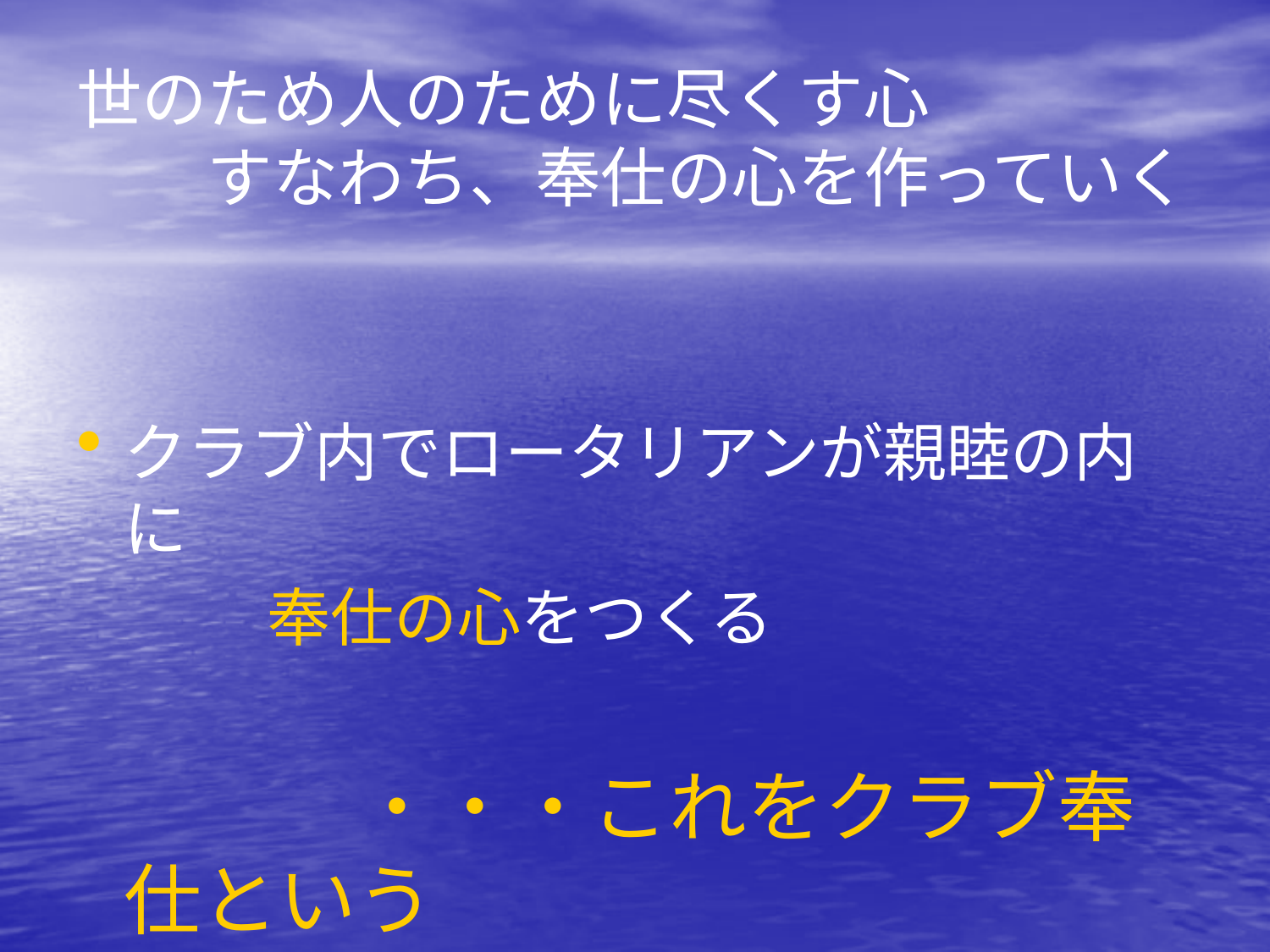

# 世のため人のために尽くす心 　　すなわち、奉仕の心を作っていく
クラブ内でロータリアンが親睦の内に
　　　奉仕の心をつくる

　　　　　・・・これをクラブ奉仕という